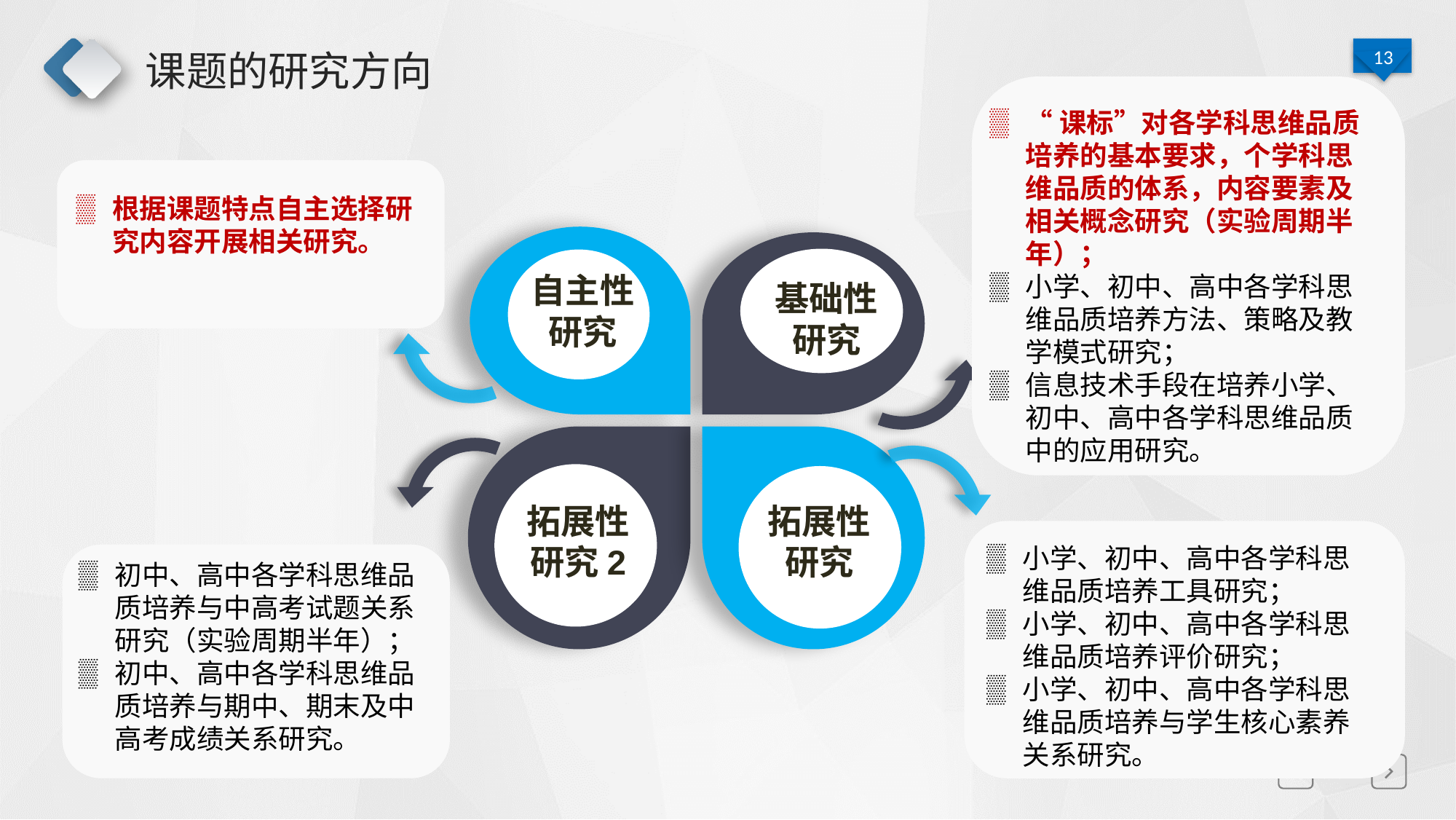

# 课题的研究方向

“课标”对各学科思维品质培养的基本要求，个学科思维品质的体系，内容要素及相关概念研究（实验周期半年）；
小学、初中、高中各学科思维品质培养方法、策略及教学模式研究；
信息技术手段在培养小学、初中、高中各学科思维品质中的应用研究。

根据课题特点自主选择研究内容开展相关研究。

自主性
研究
基础性
研究

拓展性
研究2
拓展性
研究

小学、初中、高中各学科思维品质培养工具研究；
小学、初中、高中各学科思维品质培养评价研究；
小学、初中、高中各学科思维品质培养与学生核心素养关系研究。

初中、高中各学科思维品质培养与中高考试题关系研究（实验周期半年）；
初中、高中各学科思维品质培养与期中、期末及中高考成绩关系研究。
延迟符